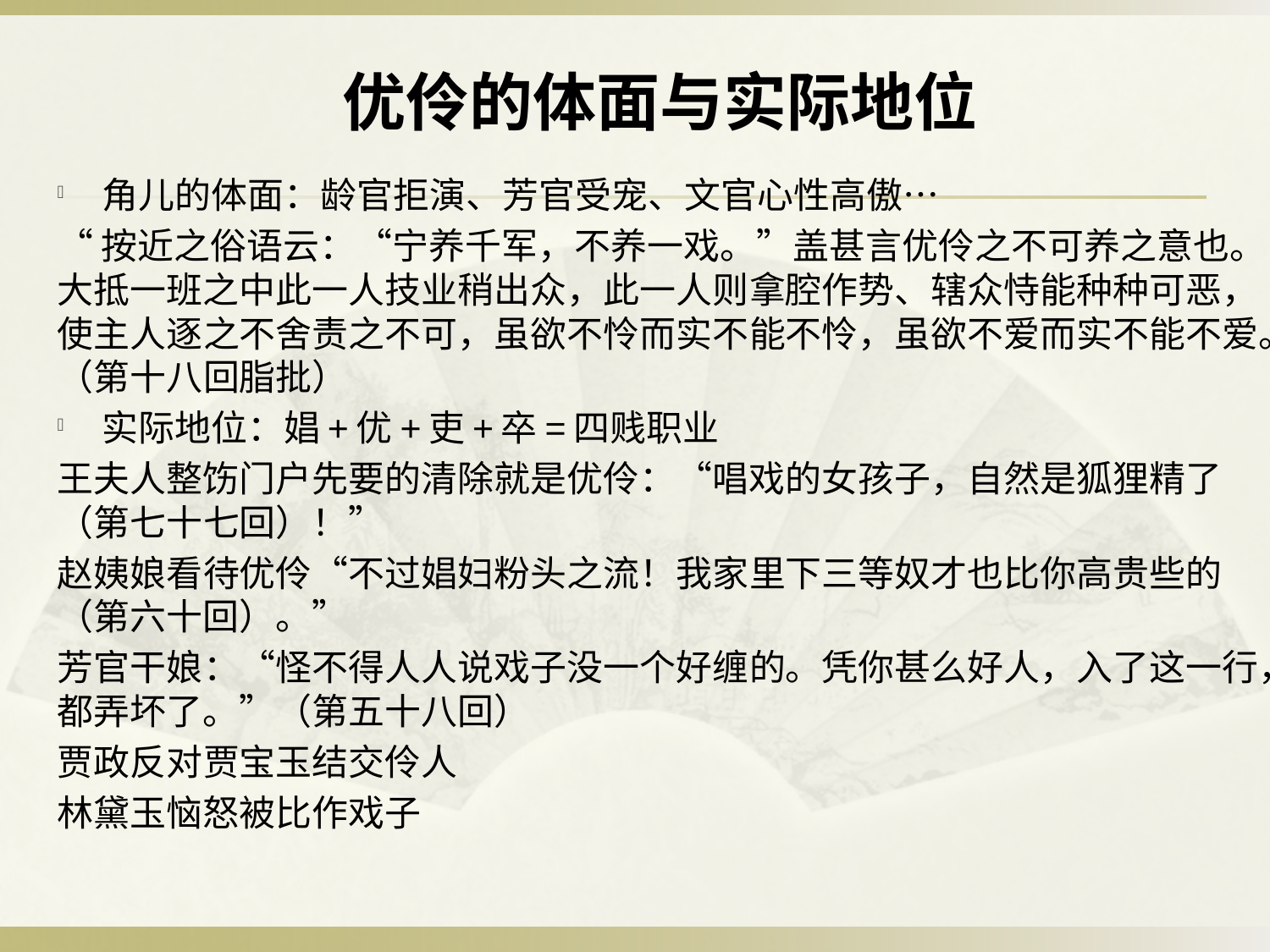

优伶的体面与实际地位
角儿的体面：龄官拒演、芳官受宠、文官心性高傲…
“按近之俗语云：“宁养千军，不养一戏。”盖甚言优伶之不可养之意也。大抵一班之中此一人技业稍出众，此一人则拿腔作势、辖众恃能种种可恶，使主人逐之不舍责之不可，虽欲不怜而实不能不怜，虽欲不爱而实不能不爱。（第十八回脂批）
实际地位：娼+优+吏+卒=四贱职业
王夫人整饬门户先要的清除就是优伶：“唱戏的女孩子，自然是狐狸精了（第七十七回）！”
赵姨娘看待优伶“不过娼妇粉头之流！我家里下三等奴才也比你高贵些的（第六十回）。”
芳官干娘：“怪不得人人说戏子没一个好缠的。凭你甚么好人，入了这一行，都弄坏了。”（第五十八回）
贾政反对贾宝玉结交伶人
林黛玉恼怒被比作戏子